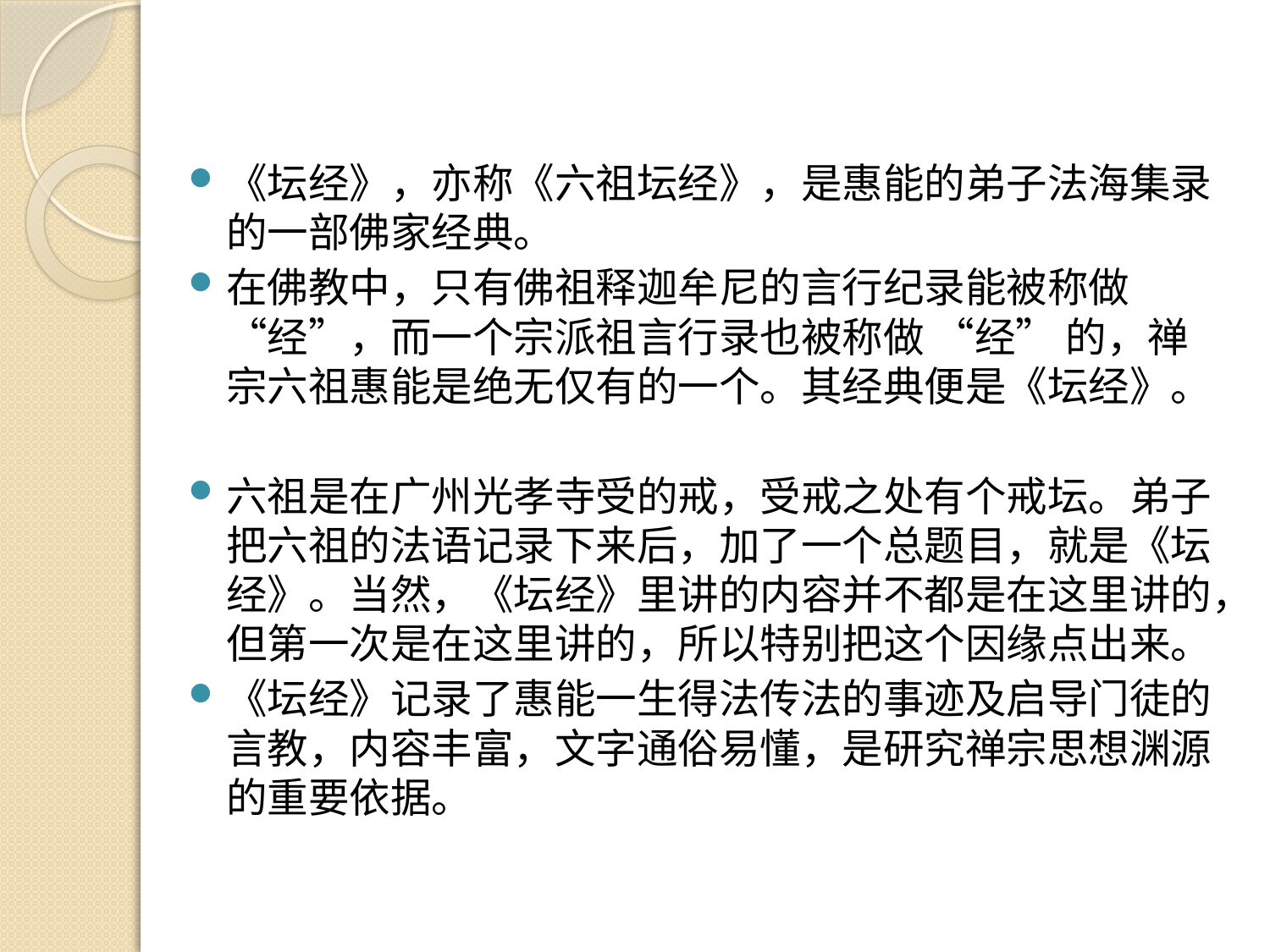

《坛经》，亦称《六祖坛经》，是惠能的弟子法海集录的一部佛家经典。
在佛教中，只有佛祖释迦牟尼的言行纪录能被称做 “经”，而一个宗派祖言行录也被称做 “经” 的，禅宗六祖惠能是绝无仅有的一个。其经典便是《坛经》。

六祖是在广州光孝寺受的戒，受戒之处有个戒坛。弟子把六祖的法语记录下来后，加了一个总题目，就是《坛经》。当然，《坛经》里讲的内容并不都是在这里讲的，但第一次是在这里讲的，所以特别把这个因缘点出来。
《坛经》记录了惠能一生得法传法的事迹及启导门徒的言教，内容丰富，文字通俗易懂，是研究禅宗思想渊源的重要依据。